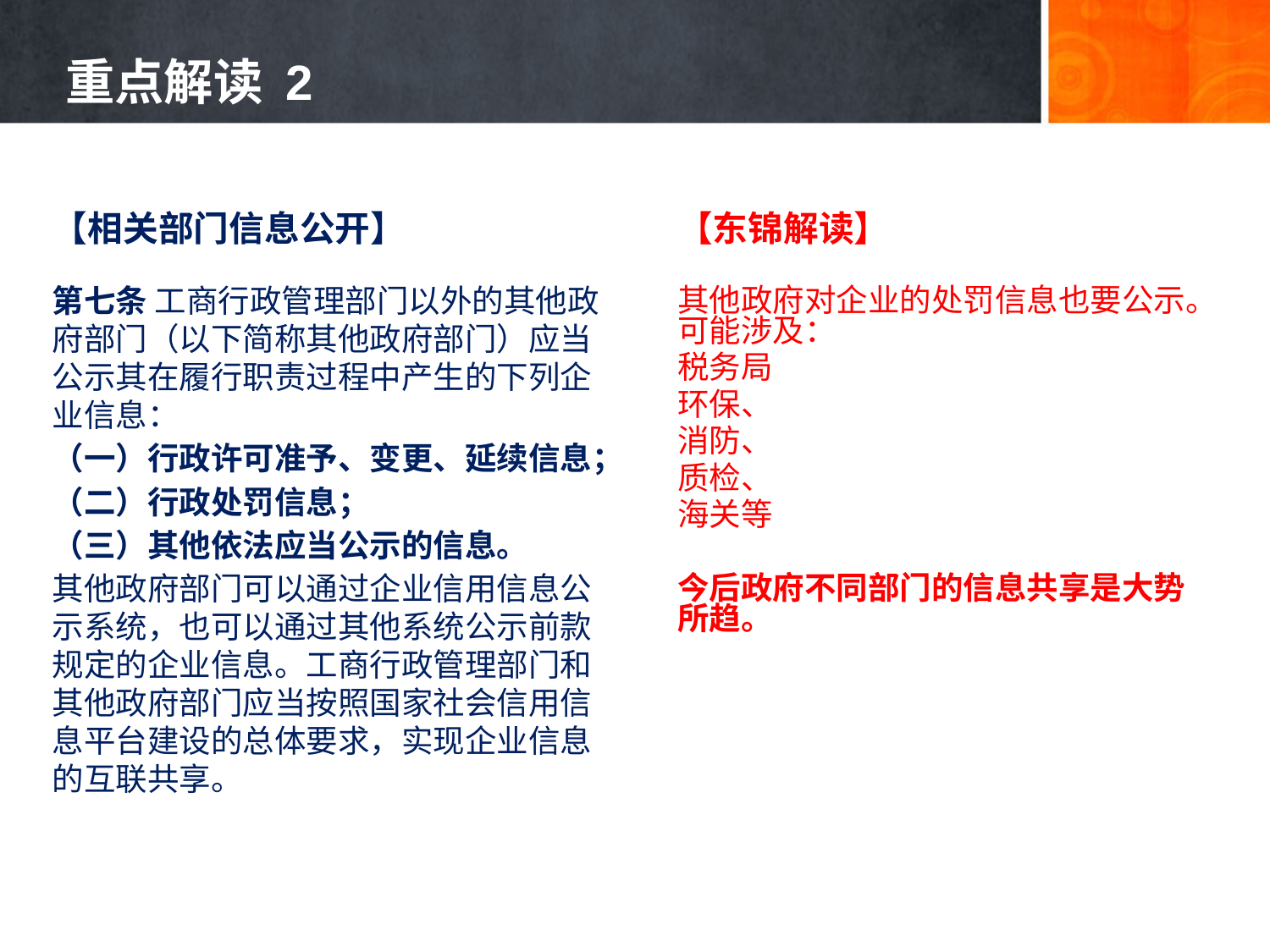

# 重点解读 2
【相关部门信息公开】

第七条 工商行政管理部门以外的其他政府部门（以下简称其他政府部门）应当公示其在履行职责过程中产生的下列企业信息：
（一）行政许可准予、变更、延续信息；
（二）行政处罚信息；
（三）其他依法应当公示的信息。
其他政府部门可以通过企业信用信息公示系统，也可以通过其他系统公示前款规定的企业信息。工商行政管理部门和其他政府部门应当按照国家社会信用信息平台建设的总体要求，实现企业信息的互联共享。

【东锦解读】

其他政府对企业的处罚信息也要公示。可能涉及：
税务局
环保、
消防、
质检、
海关等

今后政府不同部门的信息共享是大势所趋。